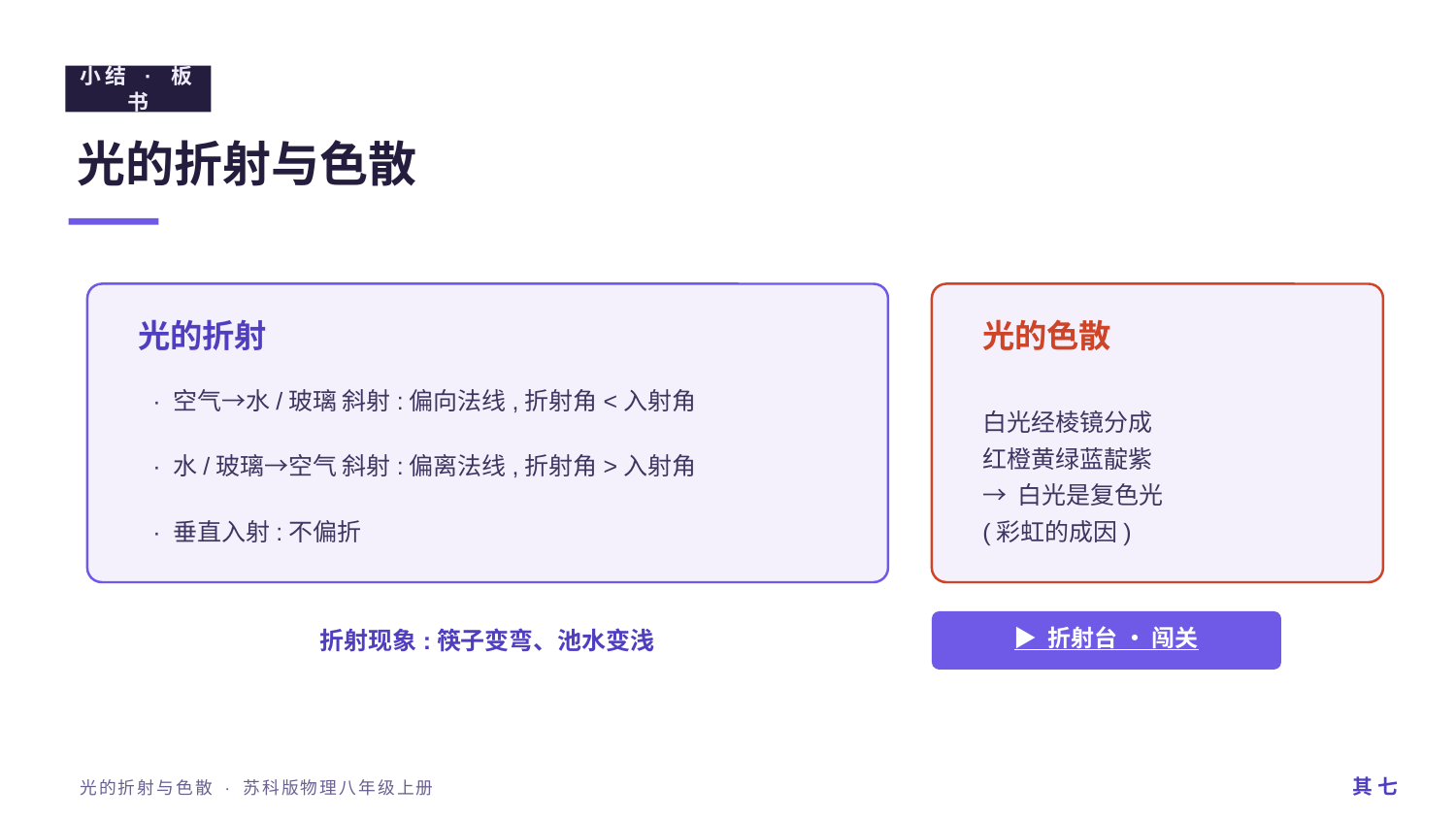

小结 · 板书

光的折射与色散

光的折射
光的色散
· 空气→水/玻璃 斜射:偏向法线,折射角<入射角
白光经棱镜分成
红橙黄绿蓝靛紫
→ 白光是复色光
(彩虹的成因)
· 水/玻璃→空气 斜射:偏离法线,折射角>入射角
· 垂直入射:不偏折
▶  折射台 · 闯关
折射现象:筷子变弯、池水变浅

其 七
光的折射与色散 · 苏科版物理八年级上册